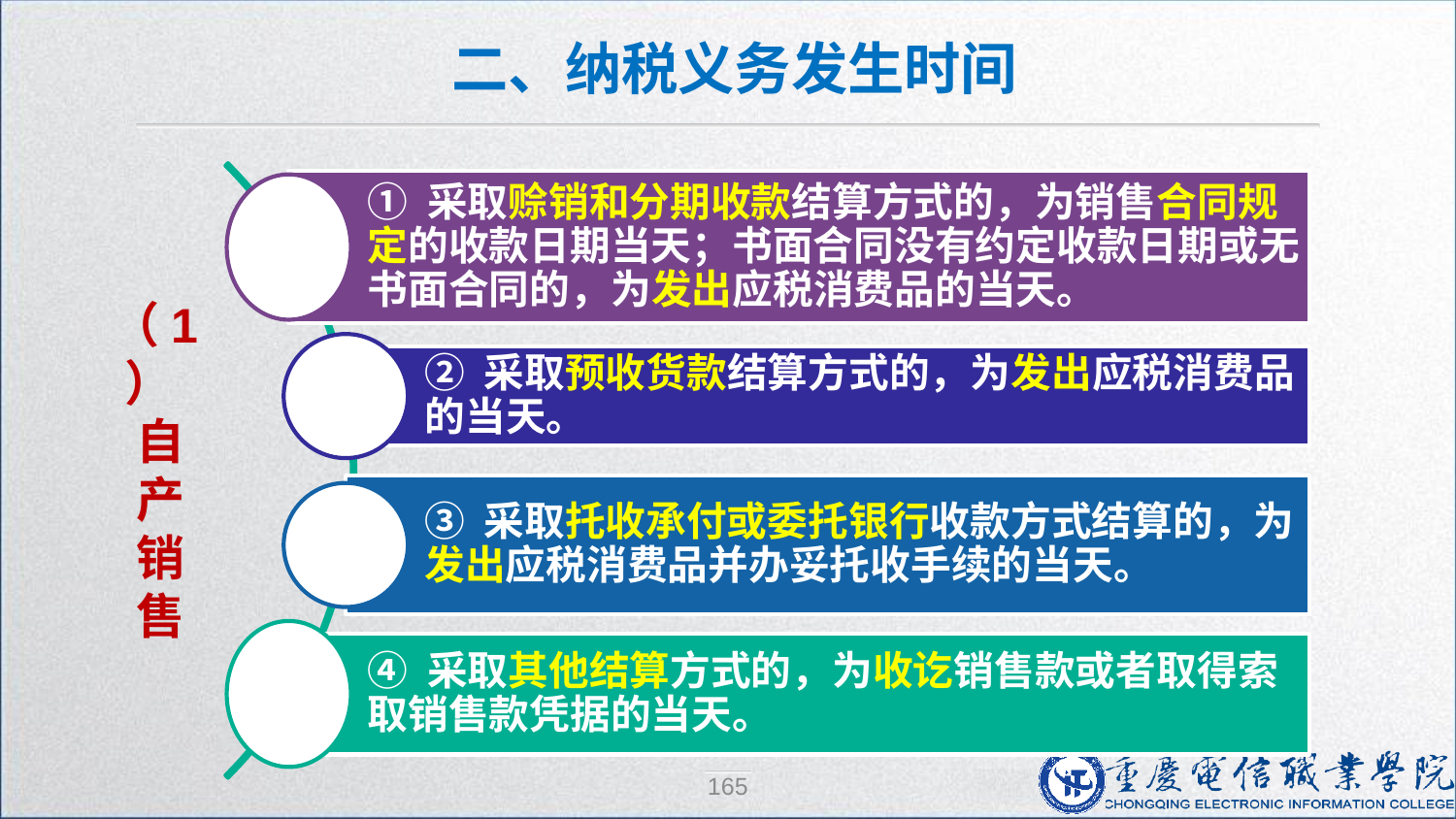

二、纳税义务发生时间
① 采取赊销和分期收款结算方式的，为销售合同规定的收款日期当天；书面合同没有约定收款日期或无书面合同的，为发出应税消费品的当天。
② 采取预收货款结算方式的，为发出应税消费品的当天。
③ 采取托收承付或委托银行收款方式结算的，为发出应税消费品并办妥托收手续的当天。
④ 采取其他结算方式的，为收讫销售款或者取得索取销售款凭据的当天。
（1）
自
产
销
售
165